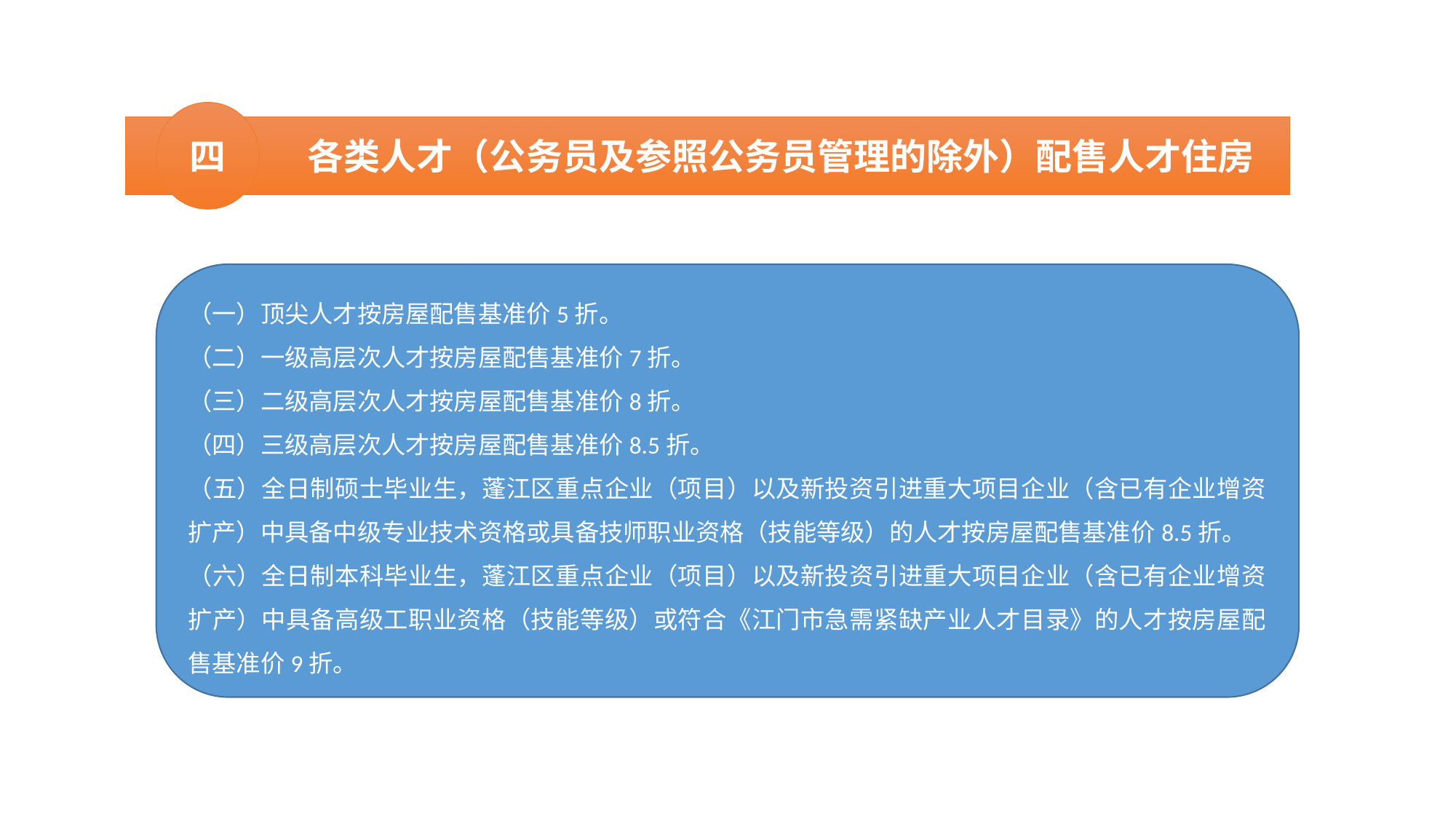

四
                          各类人才（公务员及参照公务员管理的除外）配售人才住房
（一）顶尖人才按房屋配售基准价5折。
（二）一级高层次人才按房屋配售基准价7折。
（三）二级高层次人才按房屋配售基准价8折。
（四）三级高层次人才按房屋配售基准价8.5折。
（五）全日制硕士毕业生，蓬江区重点企业（项目）以及新投资引进重大项目企业（含已有企业增资扩产）中具备中级专业技术资格或具备技师职业资格（技能等级）的人才按房屋配售基准价8.5折。
（六）全日制本科毕业生，蓬江区重点企业（项目）以及新投资引进重大项目企业（含已有企业增资扩产）中具备高级工职业资格（技能等级）或符合《江门市急需紧缺产业人才目录》的人才按房屋配售基准价9折。